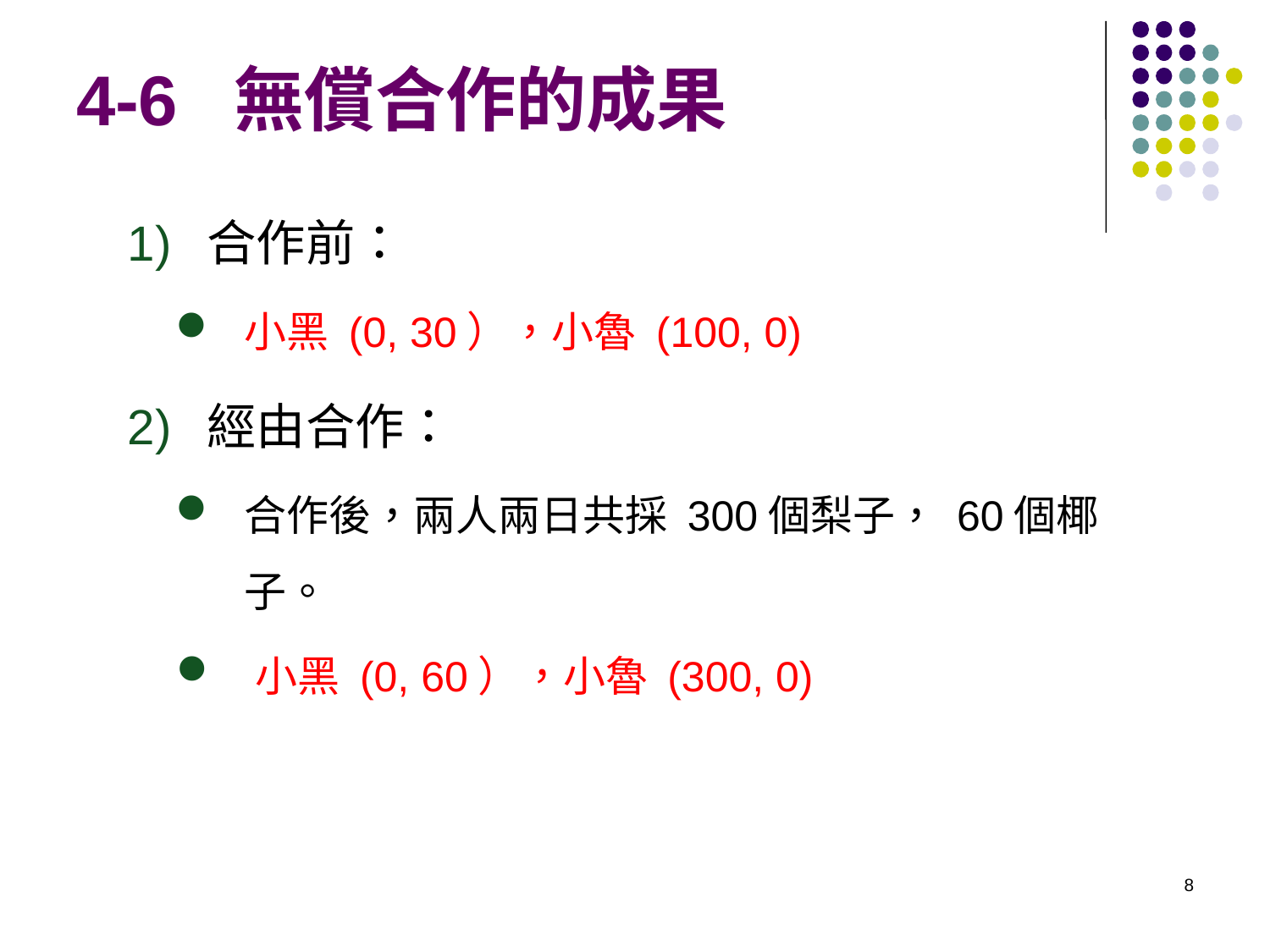

# 4-6  無償合作的成果
合作前：
小黑 (0, 30），小魯 (100, 0)
經由合作：
合作後，兩人兩日共採 300個梨子， 60個椰子。
小黑 (0, 60），小魯 (300, 0)
8